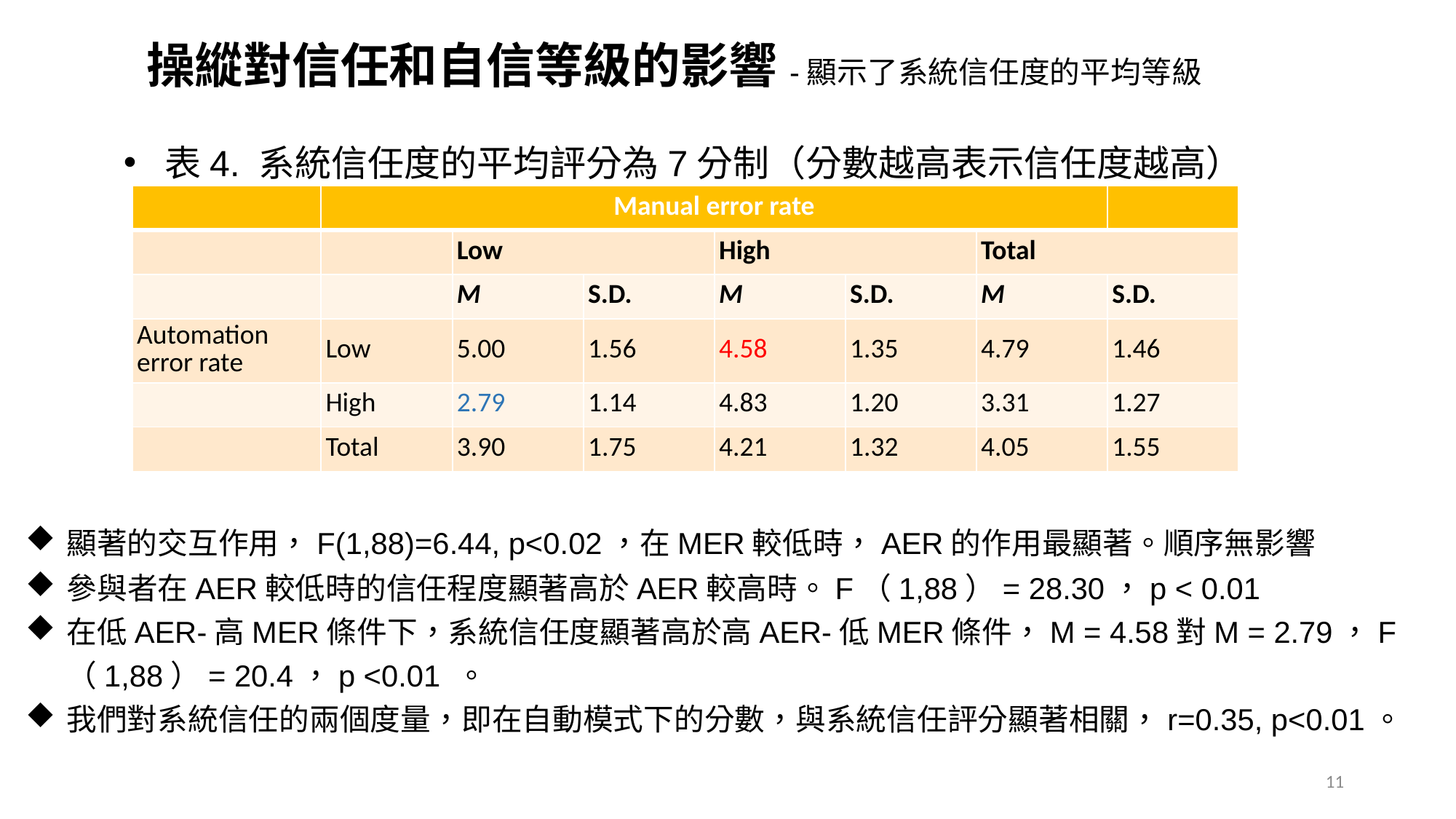

# 操縱對信任和自信等級的影響-顯示了系統信任度的平均等級
表4. 系統信任度的平均評分為7分制（分數越高表示信任度越高）
|  | Manual error rate |  |  |  |  |  |  |
| --- | --- | --- | --- | --- | --- | --- | --- |
|  |  | Low |  | High |  | Total |  |
|  |  | M | s.d. | M | s.d. | M | s.d. |
| Automation error rate | Low | 5.00 | 1.56 | 4.58 | 1.35 | 4.79 | 1.46 |
|  | High | 2.79 | 1.14 | 4.83 | 1.20 | 3.31 | 1.27 |
|  | Total | 3.90 | 1.75 | 4.21 | 1.32 | 4.05 | 1.55 |
顯著的交互作用，F(1,88)=6.44, p<0.02，在MER較低時，AER的作用最顯著。順序無影響
參與者在AER較低時的信任程度顯著高於AER較高時。F（1,88）= 28.30，p < 0.01
在低AER-高MER條件下，系統信任度顯著高於高AER-低MER條件，M = 4.58對M = 2.79，F（1,88）= 20.4，p <0.01 。
我們對系統信任的兩個度量，即在自動模式下的分數，與系統信任評分顯著相關，r=0.35, p<0.01。
11